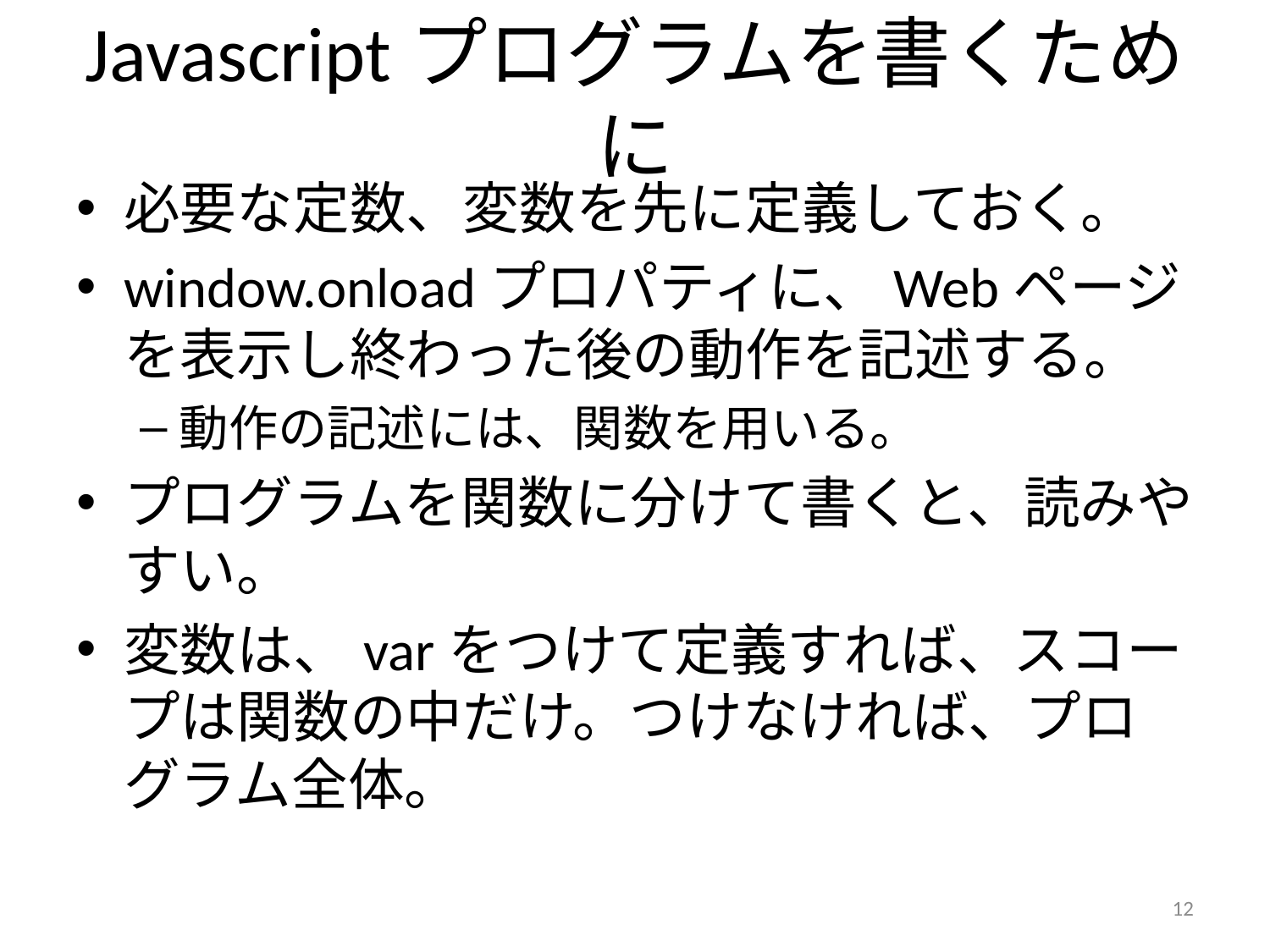

# Javascriptプログラムを書くために
必要な定数、変数を先に定義しておく。
window.onloadプロパティに、Webページを表示し終わった後の動作を記述する。
動作の記述には、関数を用いる。
プログラムを関数に分けて書くと、読みやすい。
変数は、varをつけて定義すれば、スコープは関数の中だけ。つけなければ、プログラム全体。
12